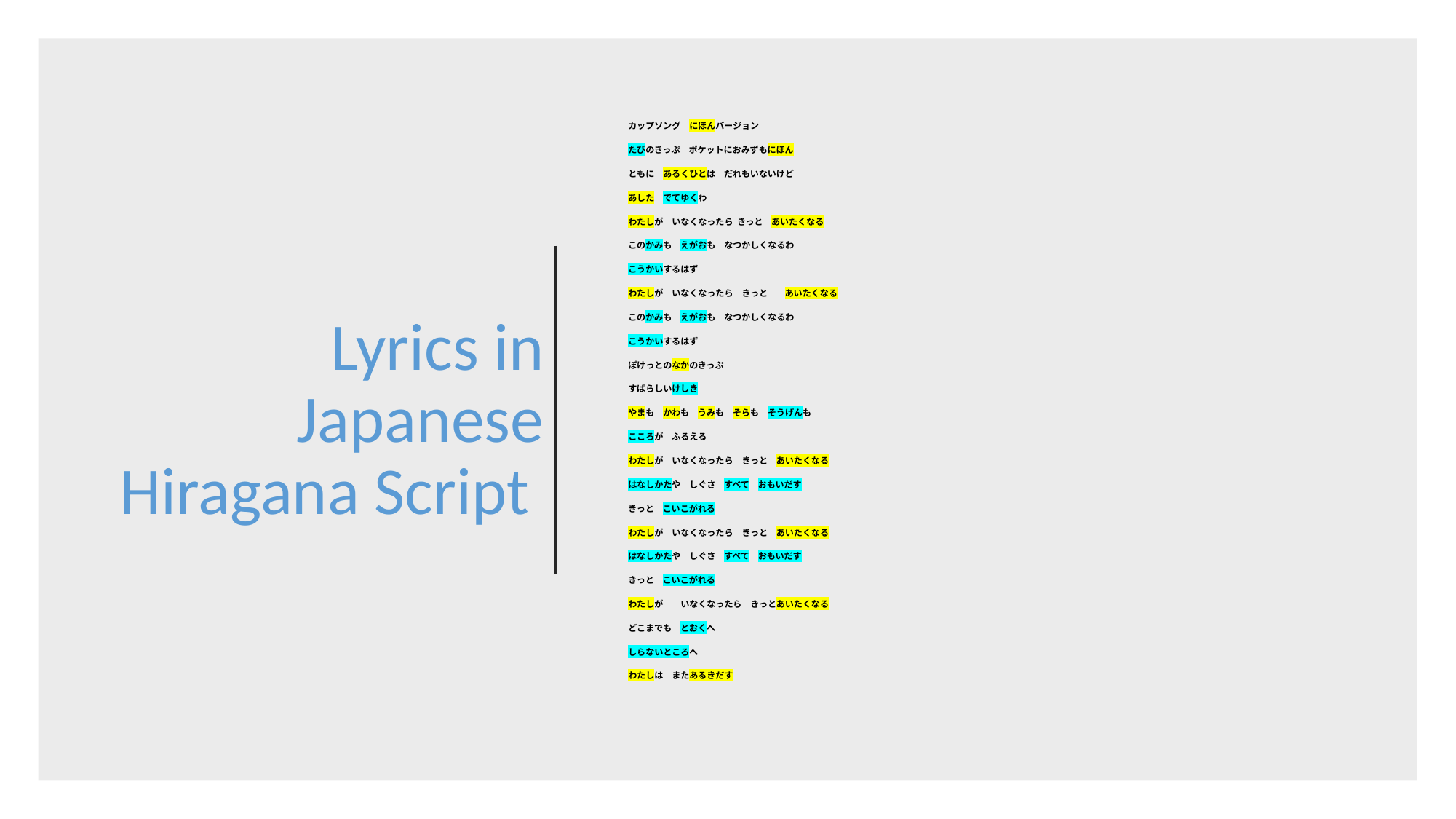

# Lyrics in Japanese Hiragana Script
カップソング　にほんバージョン
たびのきっぷ　ポケットにおみずもにほん
ともに　あるくひとは　だれもいないけど
あした　でてゆくわ
わたしが　いなくなったら  きっと　あいたくなる
このかみも　えがおも　なつかしくなるわ
こうかいするはず
わたしが　いなくなったら　きっと　　あいたくなる
このかみも　えがおも　なつかしくなるわ
こうかいするはず
ぽけっとのなかのきっぷ
すばらしいけしき
やまも　かわも　うみも　そらも　そうげんも
こころが　ふるえる
わたしが　いなくなったら　きっと　あいたくなる
はなしかたや　しぐさ　すべて　おもいだす
きっと　こいこがれる
わたしが　いなくなったら　きっと　あいたくなる
はなしかたや　しぐさ　すべて　おもいだす
きっと　こいこがれる
わたしが　　いなくなったら　きっとあいたくなる
どこまでも　とおくへ
しらないところへ
わたしは　またあるきだす